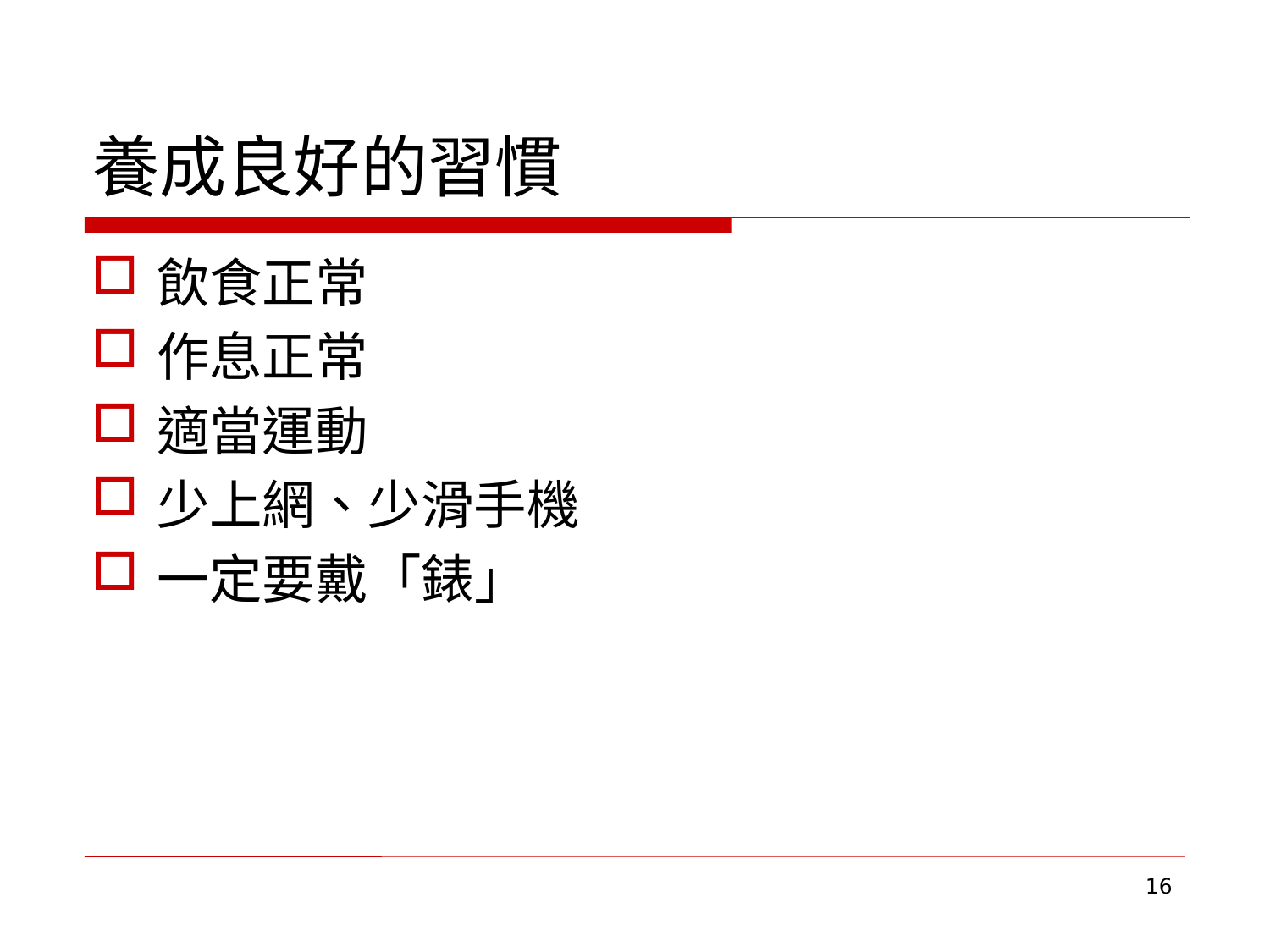

# 養成良好的習慣
飲食正常
作息正常
適當運動
少上網、少滑手機
一定要戴「錶」
16